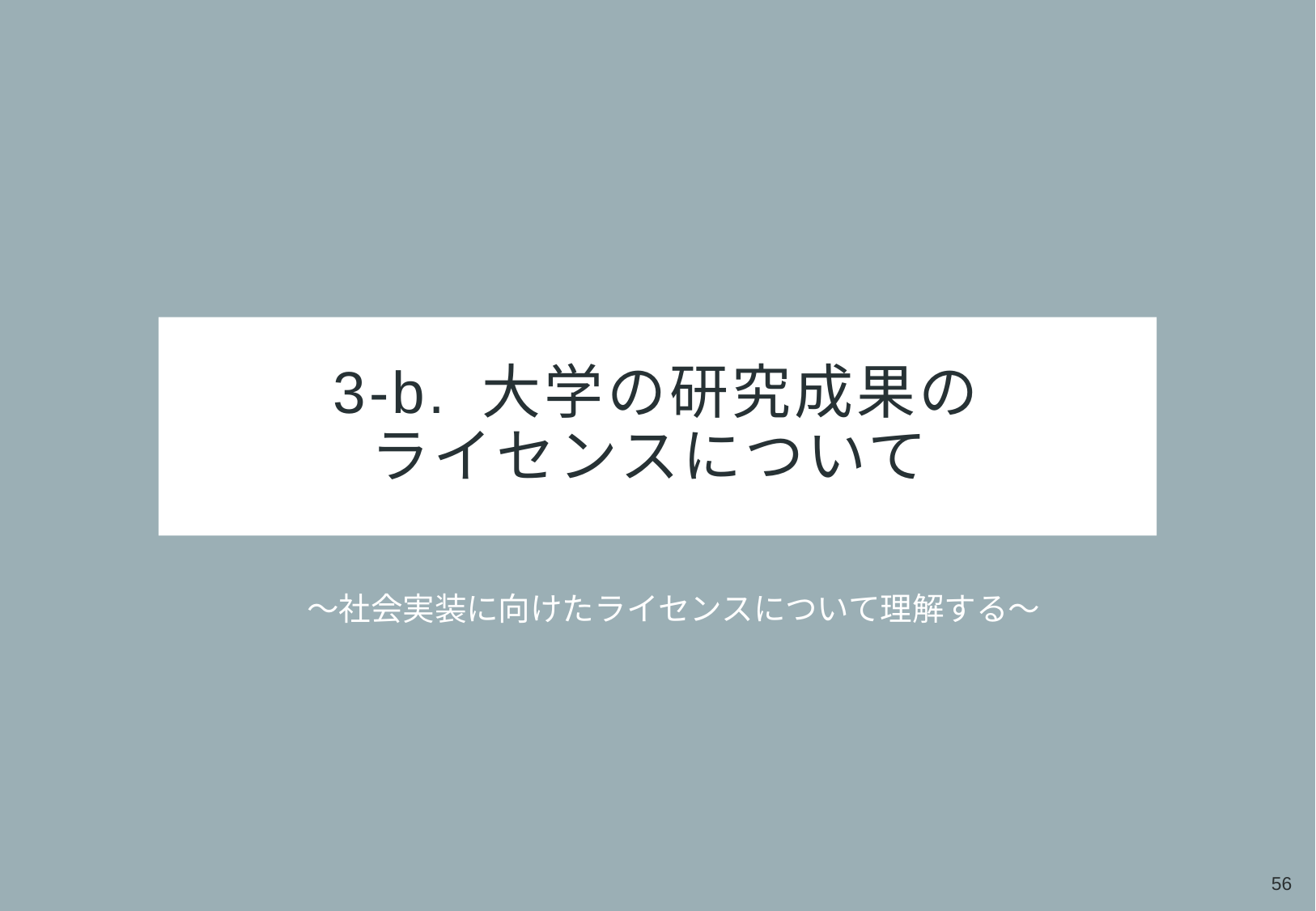

# 3-b. 大学の研究成果の ライセンスについて
　～社会実装に向けたライセンスについて理解する～
56